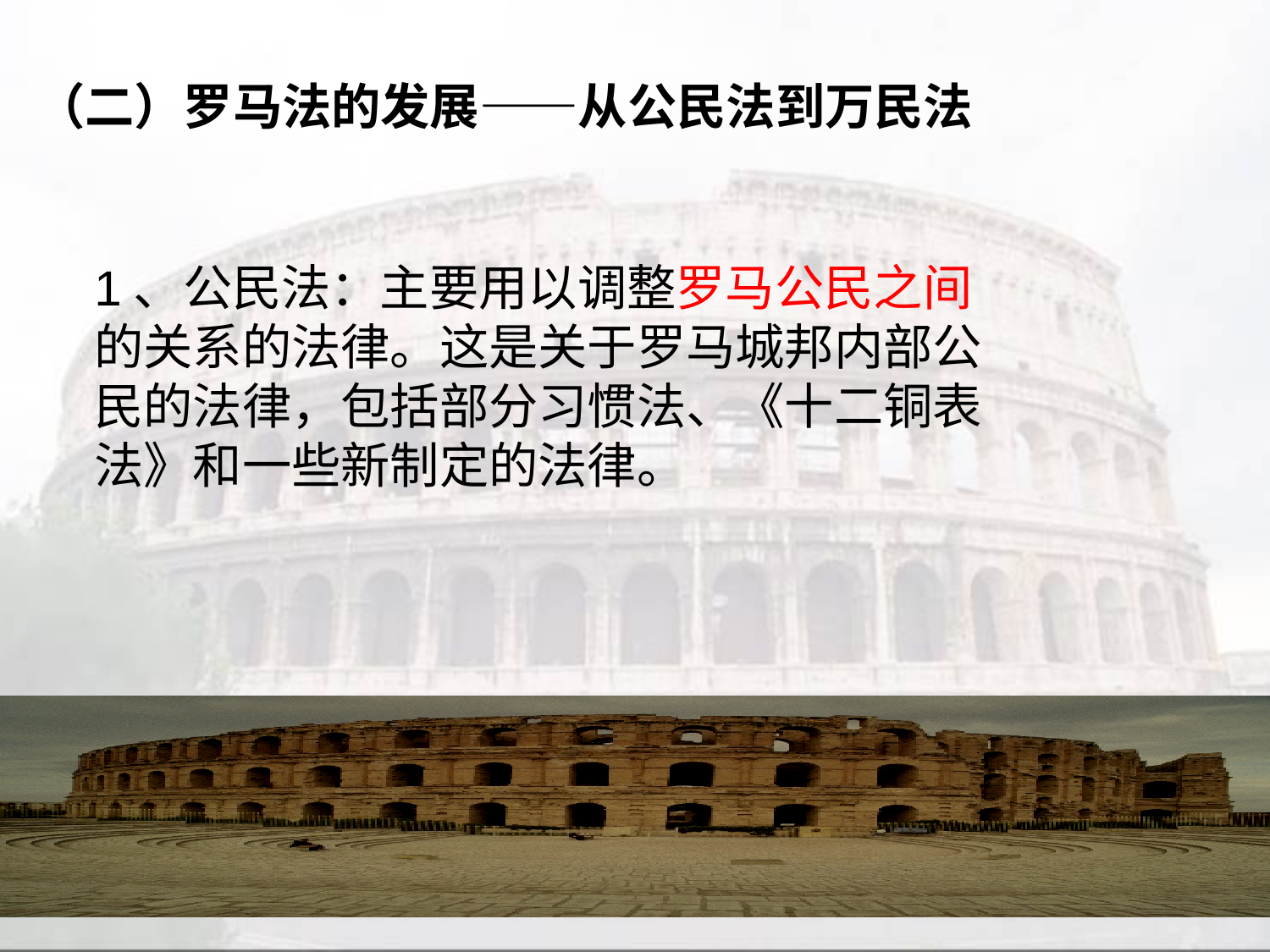

（二）罗马法的发展——从公民法到万民法
1、公民法：主要用以调整罗马公民之间的关系的法律。这是关于罗马城邦内部公民的法律，包括部分习惯法、《十二铜表法》和一些新制定的法律。